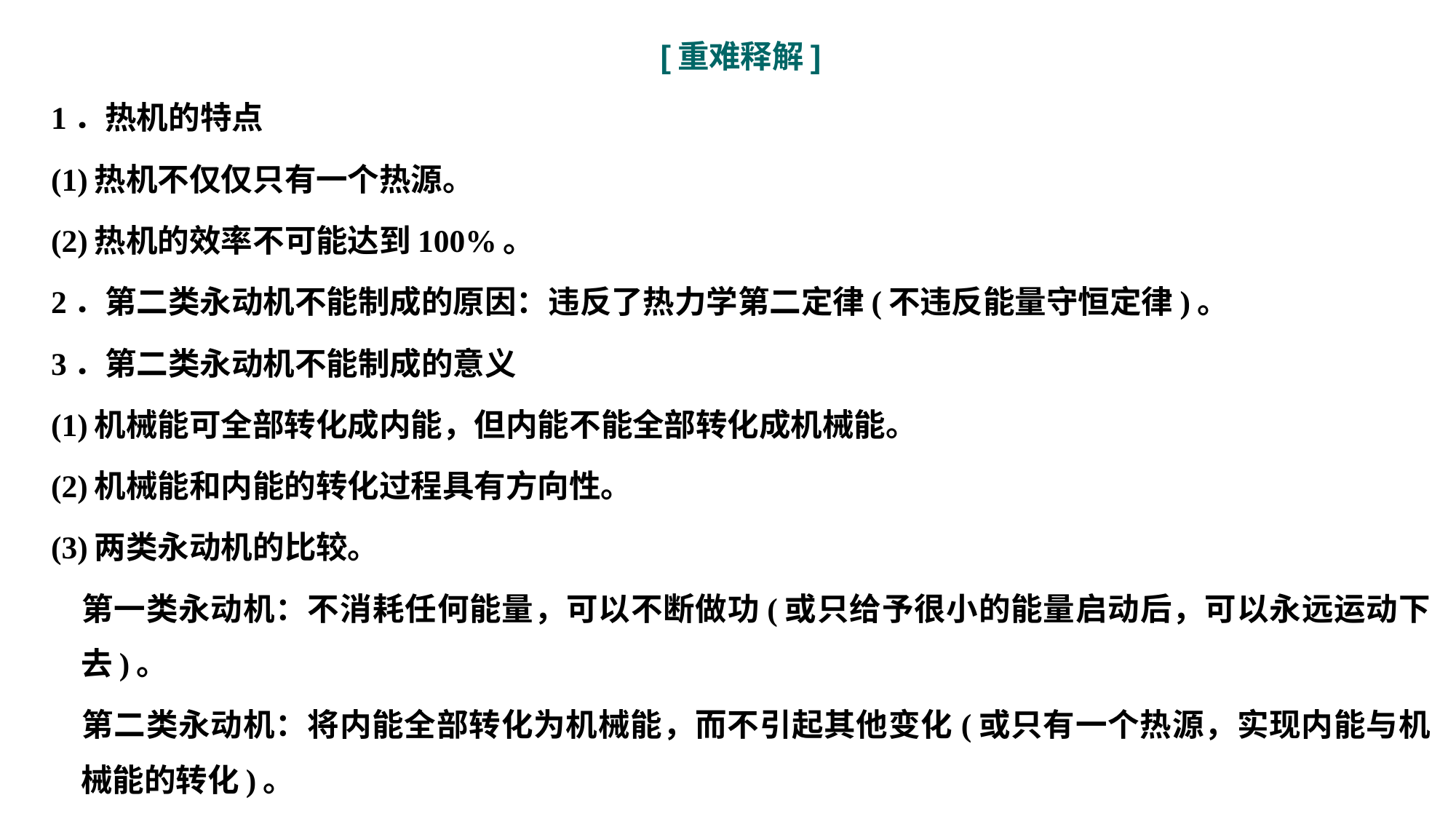

[重难释解]
1．热机的特点
(1)热机不仅仅只有一个热源。
(2)热机的效率不可能达到100%。
2．第二类永动机不能制成的原因：违反了热力学第二定律(不违反能量守恒定律)。
3．第二类永动机不能制成的意义
(1)机械能可全部转化成内能，但内能不能全部转化成机械能。
(2)机械能和内能的转化过程具有方向性。
(3)两类永动机的比较。
	第一类永动机：不消耗任何能量，可以不断做功(或只给予很小的能量启动后，可以永远运动下去)。
	第二类永动机：将内能全部转化为机械能，而不引起其他变化(或只有一个热源，实现内能与机械能的转化)。